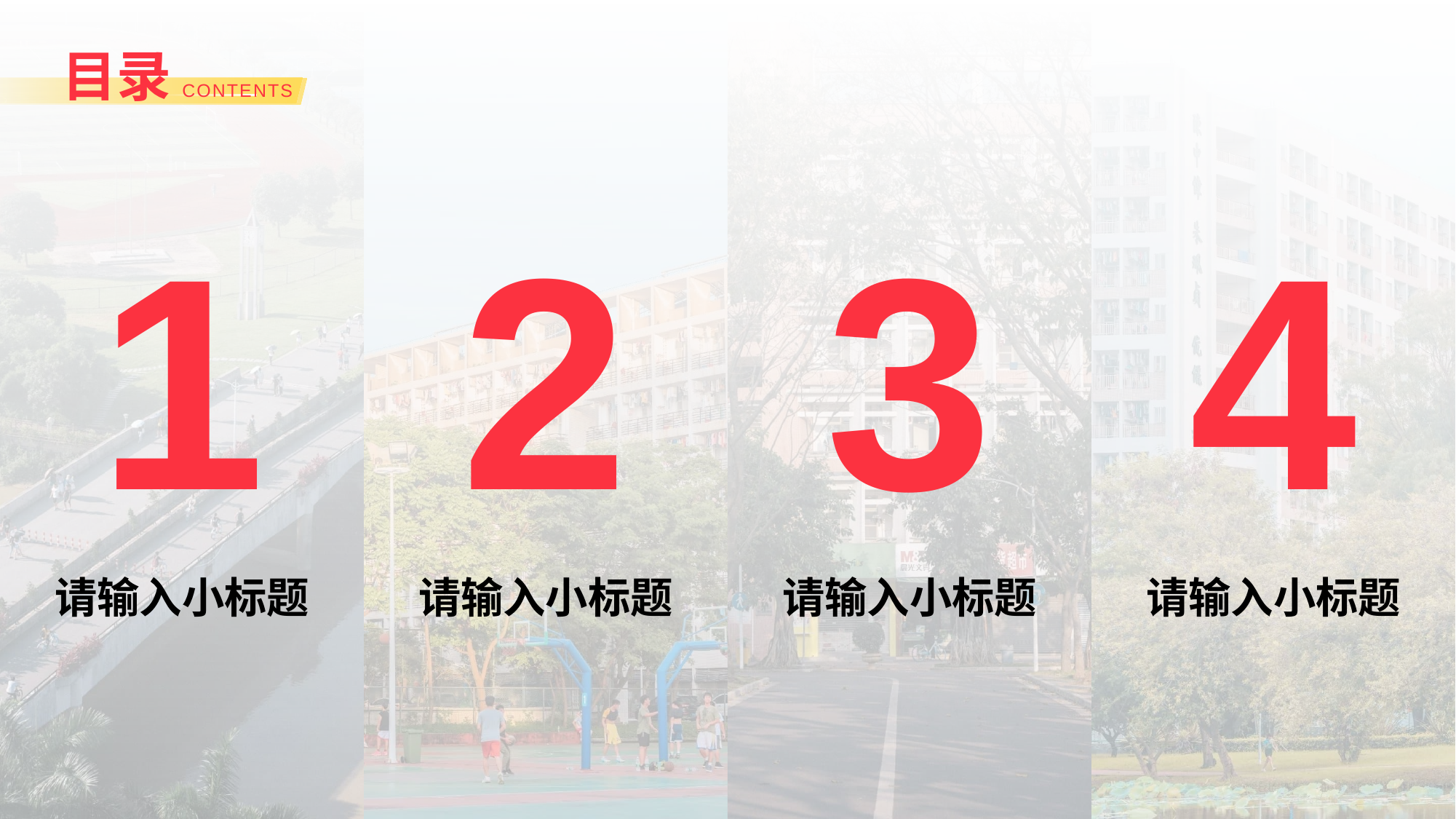

1
2
3
4
请输入小标题
请输入小标题
请输入小标题
请输入小标题